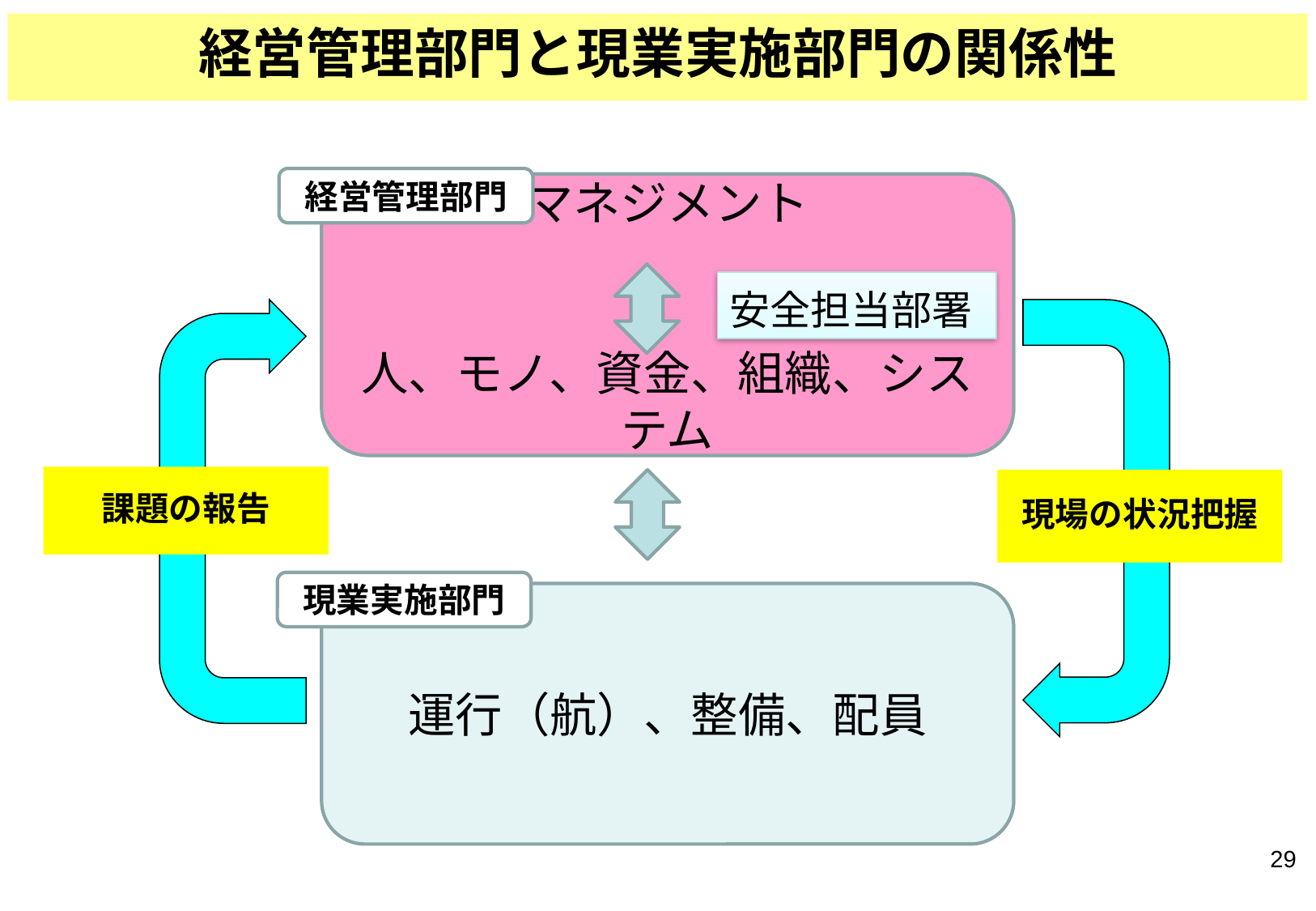

経営管理部門と現業実施部門の関係性

経営管理部門
マネジメント

人、モノ、資金、組織、システム

安全担当部署

課題の報告

現場の状況把握
現業実施部門
運行（航）、整備、配員
29